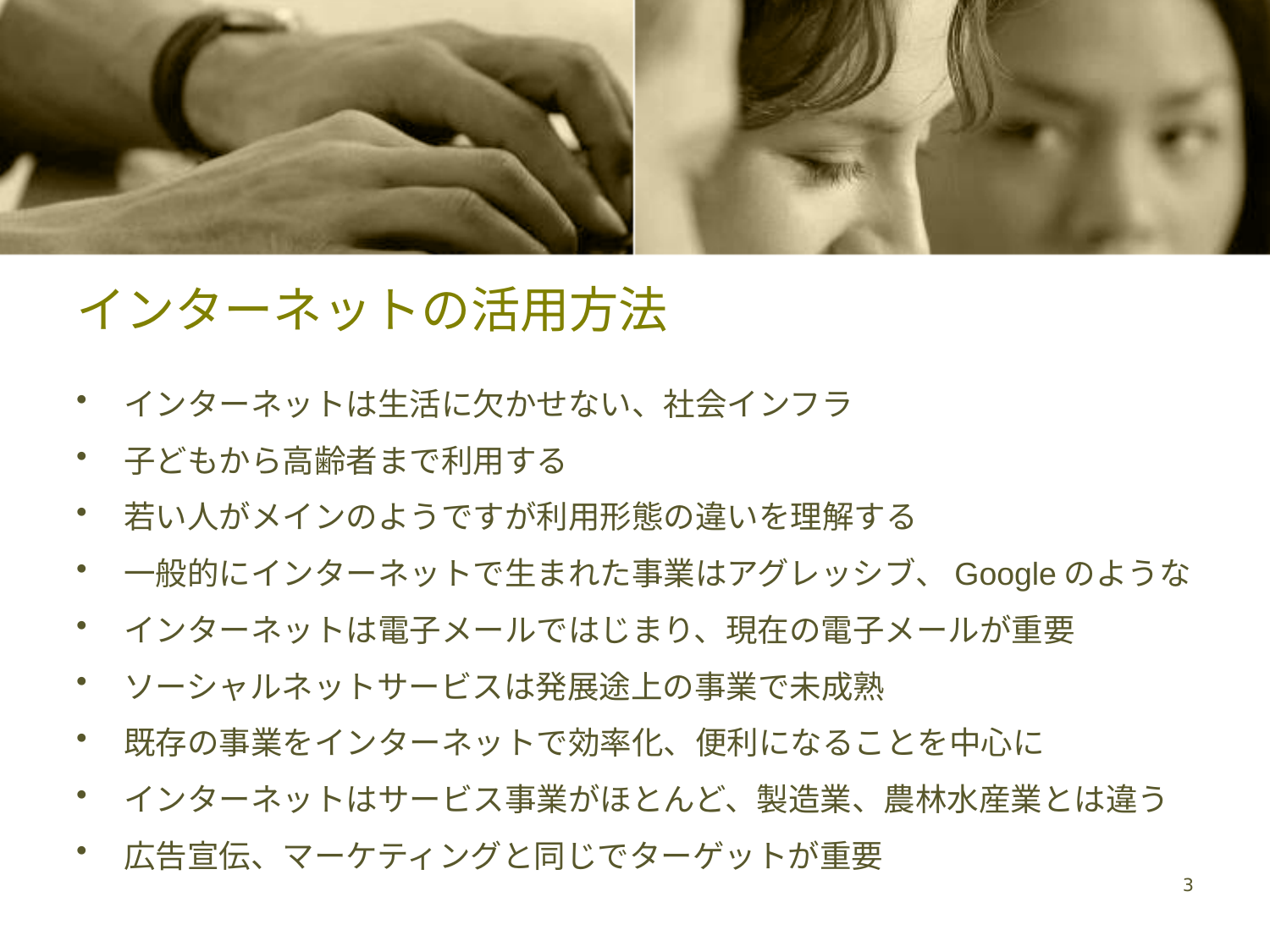

# インターネットの活用方法
インターネットは生活に欠かせない、社会インフラ
子どもから高齢者まで利用する
若い人がメインのようですが利用形態の違いを理解する
一般的にインターネットで生まれた事業はアグレッシブ、Googleのような
インターネットは電子メールではじまり、現在の電子メールが重要
ソーシャルネットサービスは発展途上の事業で未成熟
既存の事業をインターネットで効率化、便利になることを中心に
インターネットはサービス事業がほとんど、製造業、農林水産業とは違う
広告宣伝、マーケティングと同じでターゲットが重要

3